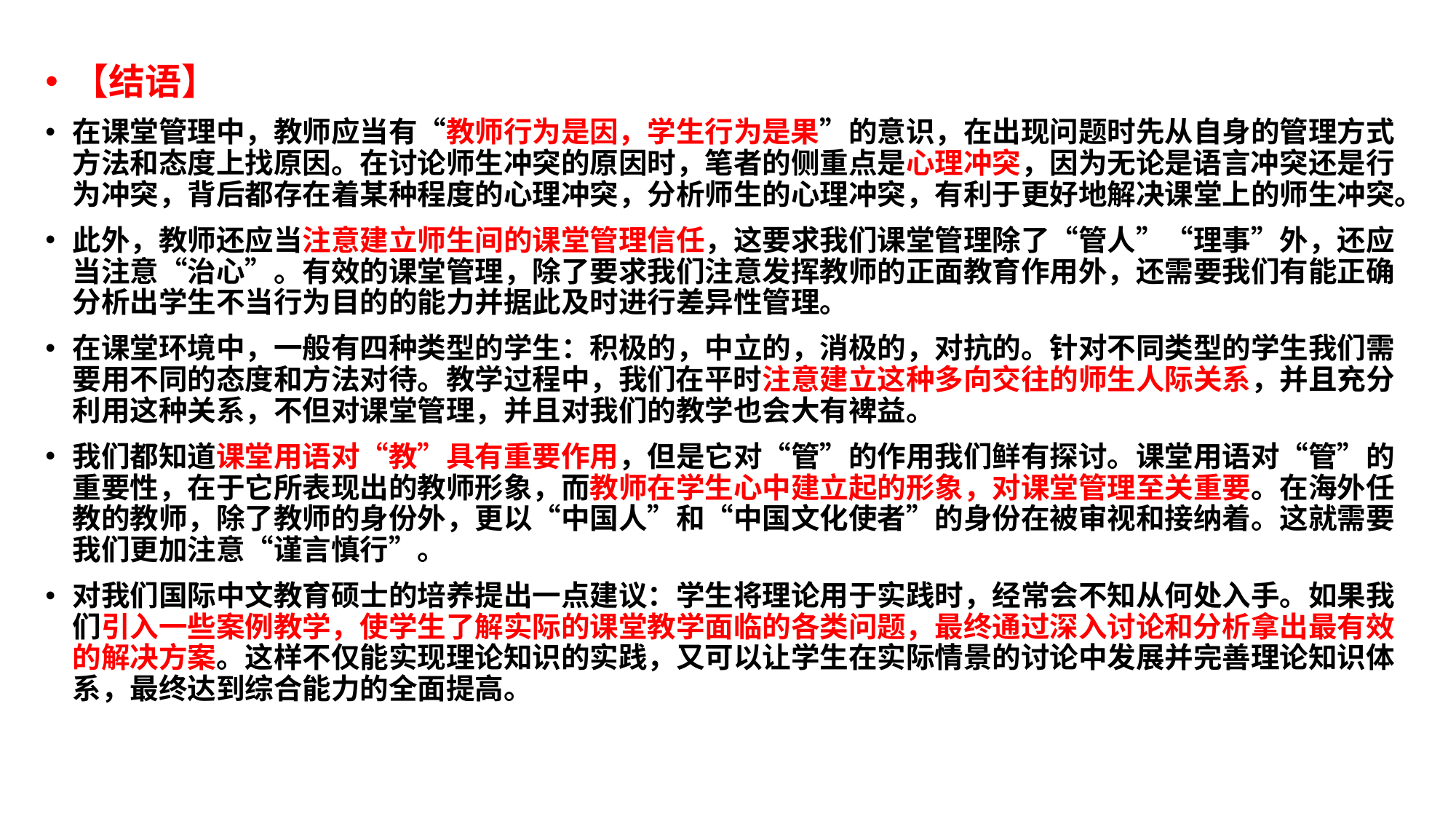

【结语】
在课堂管理中，教师应当有“教师行为是因，学生行为是果”的意识，在出现问题时先从自身的管理方式方法和态度上找原因。在讨论师生冲突的原因时，笔者的侧重点是心理冲突，因为无论是语言冲突还是行为冲突，背后都存在着某种程度的心理冲突，分析师生的心理冲突，有利于更好地解决课堂上的师生冲突。
此外，教师还应当注意建立师生间的课堂管理信任，这要求我们课堂管理除了“管人”“理事”外，还应当注意“治心”。有效的课堂管理，除了要求我们注意发挥教师的正面教育作用外，还需要我们有能正确分析出学生不当行为目的的能力并据此及时进行差异性管理。
在课堂环境中，一般有四种类型的学生：积极的，中立的，消极的，对抗的。针对不同类型的学生我们需要用不同的态度和方法对待。教学过程中，我们在平时注意建立这种多向交往的师生人际关系，并且充分利用这种关系，不但对课堂管理，并且对我们的教学也会大有裨益。
我们都知道课堂用语对“教”具有重要作用，但是它对“管”的作用我们鲜有探讨。课堂用语对“管”的重要性，在于它所表现出的教师形象，而教师在学生心中建立起的形象，对课堂管理至关重要。在海外任教的教师，除了教师的身份外，更以“中国人”和“中国文化使者”的身份在被审视和接纳着。这就需要我们更加注意“谨言慎行”。
对我们国际中文教育硕士的培养提出一点建议：学生将理论用于实践时，经常会不知从何处入手。如果我们引入一些案例教学，使学生了解实际的课堂教学面临的各类问题，最终通过深入讨论和分析拿出最有效的解决方案。这样不仅能实现理论知识的实践，又可以让学生在实际情景的讨论中发展并完善理论知识体系，最终达到综合能力的全面提高。